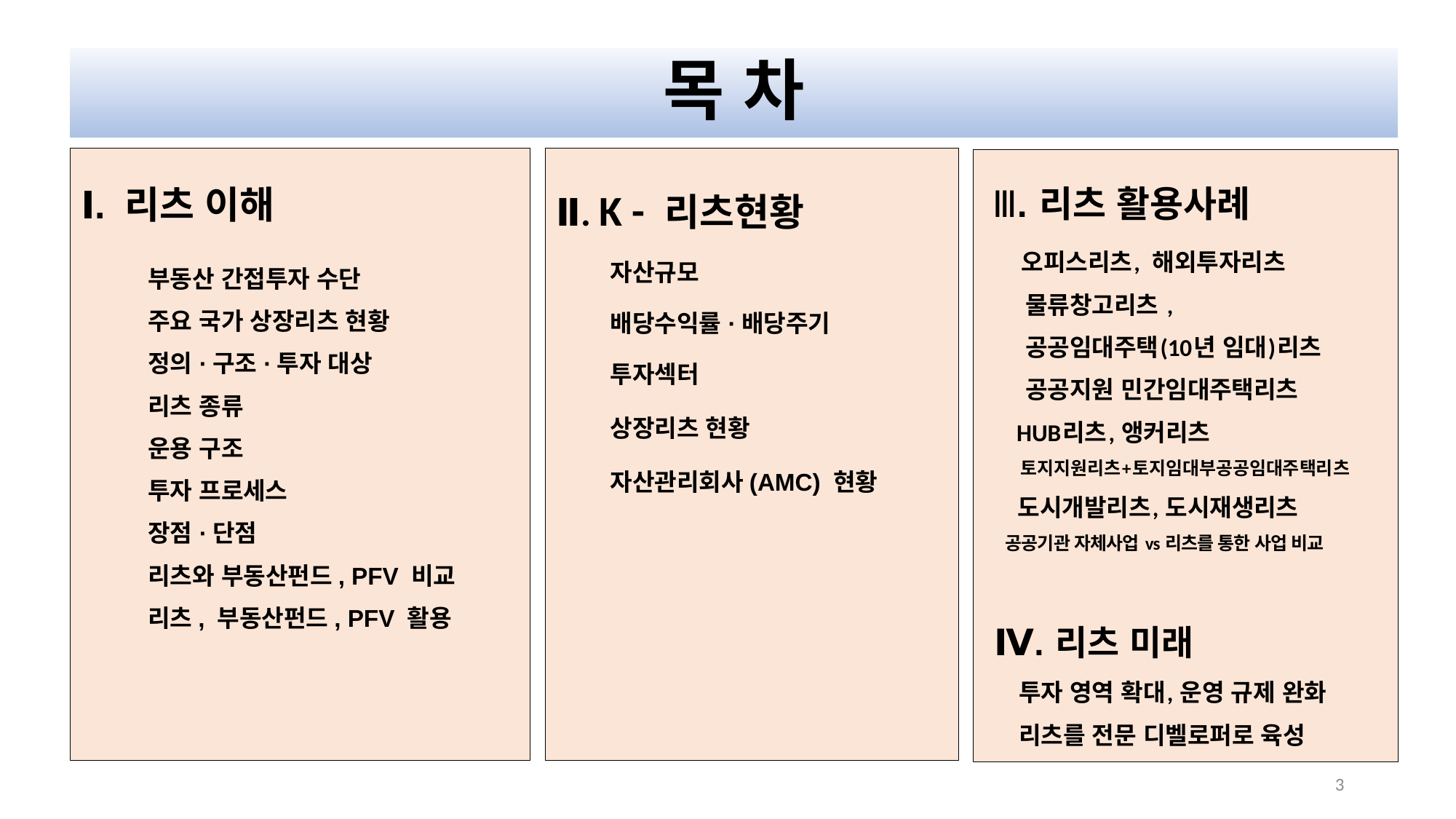

# 목 차
Ⅰ. 리츠 이해

 부동산 간접투자 수단
 주요 국가 상장리츠 현황
 정의 ∙ 구조 ∙ 투자 대상
 리츠 종류
 운용 구조
 투자 프로세스
 장점 ∙ 단점
 리츠와 부동산펀드, PFV 비교
 리츠, 부동산펀드, PFV 활용
Ⅱ. K - 리츠현황
자산규모
배당수익률 ∙ 배당주기
투자섹터
상장리츠 현황
자산관리회사(AMC) 현황

 Ⅲ. 리츠 활용사례

                 오피스리츠,  해외투자리츠
      물류창고리츠 ,
      공공임대주택(10년 임대)리츠
      공공지원 민간임대주택리츠
      HUB리츠, 앵커리츠
       토지지원리츠+토지임대부공공임대주택리츠
       도시개발리츠, 도시재생리츠
    공공기관 자체사업 vs 리츠를 통한 사업 비교

 Ⅳ. 리츠 미래
     투자 영역 확대, 운영 규제 완화
     리츠를 전문 디벨로퍼로 육성
3